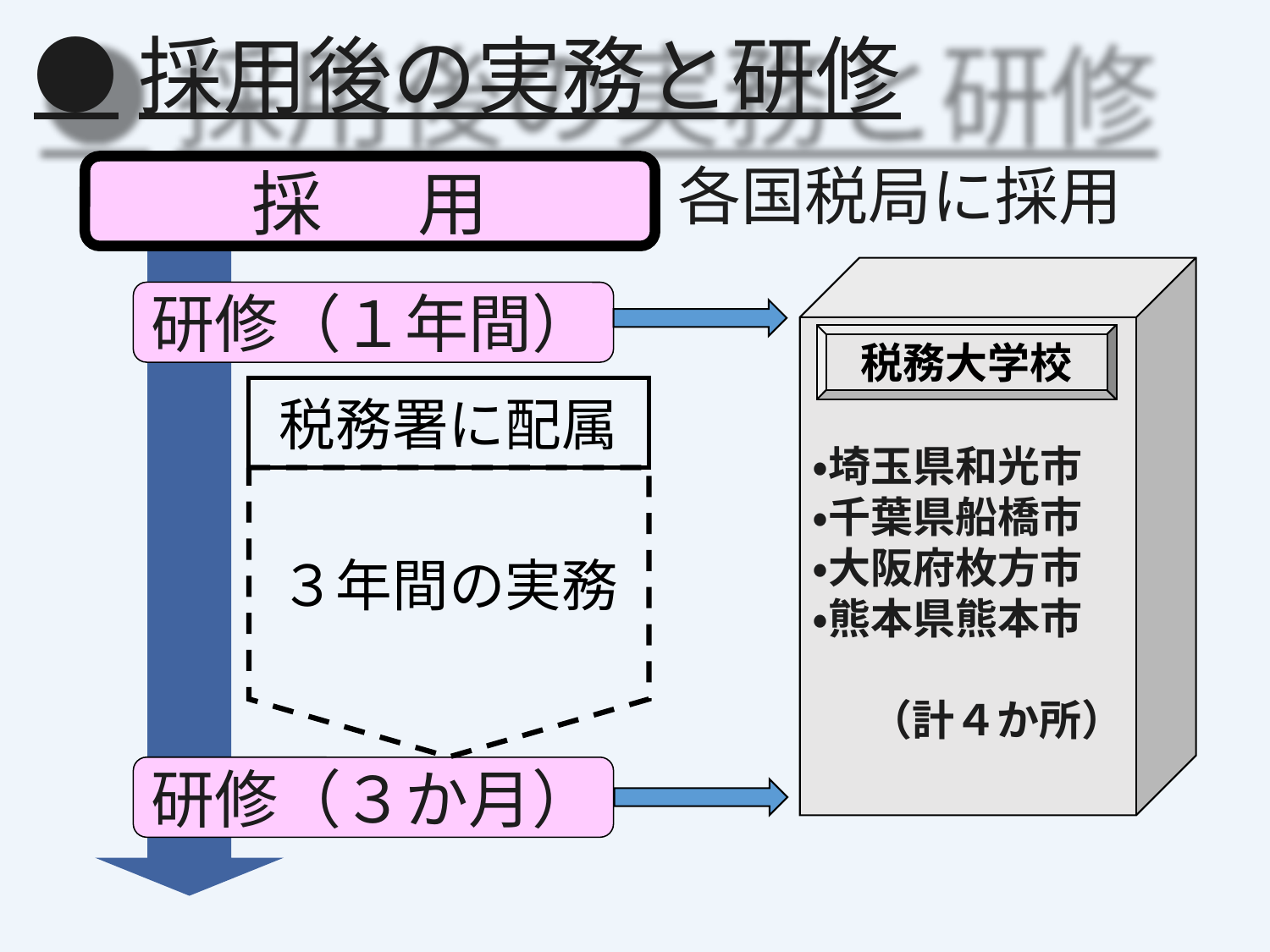

●採用後の実務と研修
採      用
各国税局に採用

・埼玉県和光市
・千葉県船橋市
・大阪府枚方市
・熊本県熊本市

（計４か所）

研修（１年間）

税務大学校
税務署に配属
３年間の実務
研修（３か月）